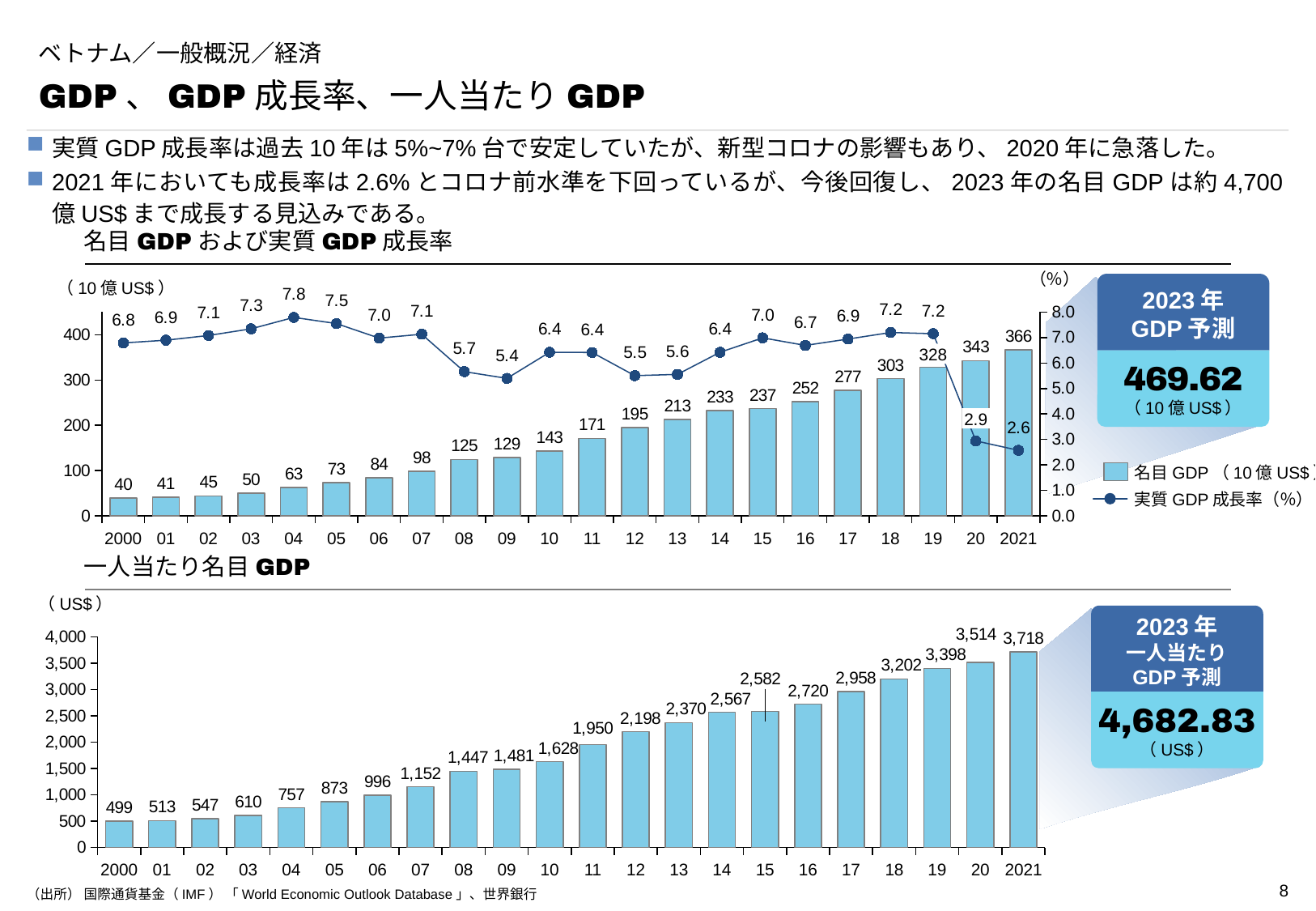

# ベトナム／一般概況／経済
GDP、GDP成長率、一人当たりGDP
実質GDP成長率は過去10年は5%~7%台で安定していたが、新型コロナの影響もあり、2020年に急落した。
2021年においても成長率は2.6%とコロナ前水準を下回っているが、今後回復し、2023年の名目GDPは約4,700億US$まで成長する見込みである。
名目GDPおよび実質GDP成長率
（％）
2023年
GDP予測

（10億US$）

### Chart

| Category |  |  |
|---|---|---|
328
469.62
（10億US$）
2.9
名目GDP（10億US$）

実質GDP成長率（％）

2000
01
02
03
04
05
06
07
08
09
10
11
12
13
14
15
16
17
18
19
20
2021
一人当たり名目GDP
（US$）
2023年
一人当たり
GDP予測

### Chart

| Category |  |
|---|---|
4,682.83
（US$）
2000
01
02
03
04
05
06
07
08
09
10
11
12
13
14
15
16
17
18
19
20
2021
（出所） 国際通貨基金（IMF） 「World Economic Outlook Database」、世界銀行